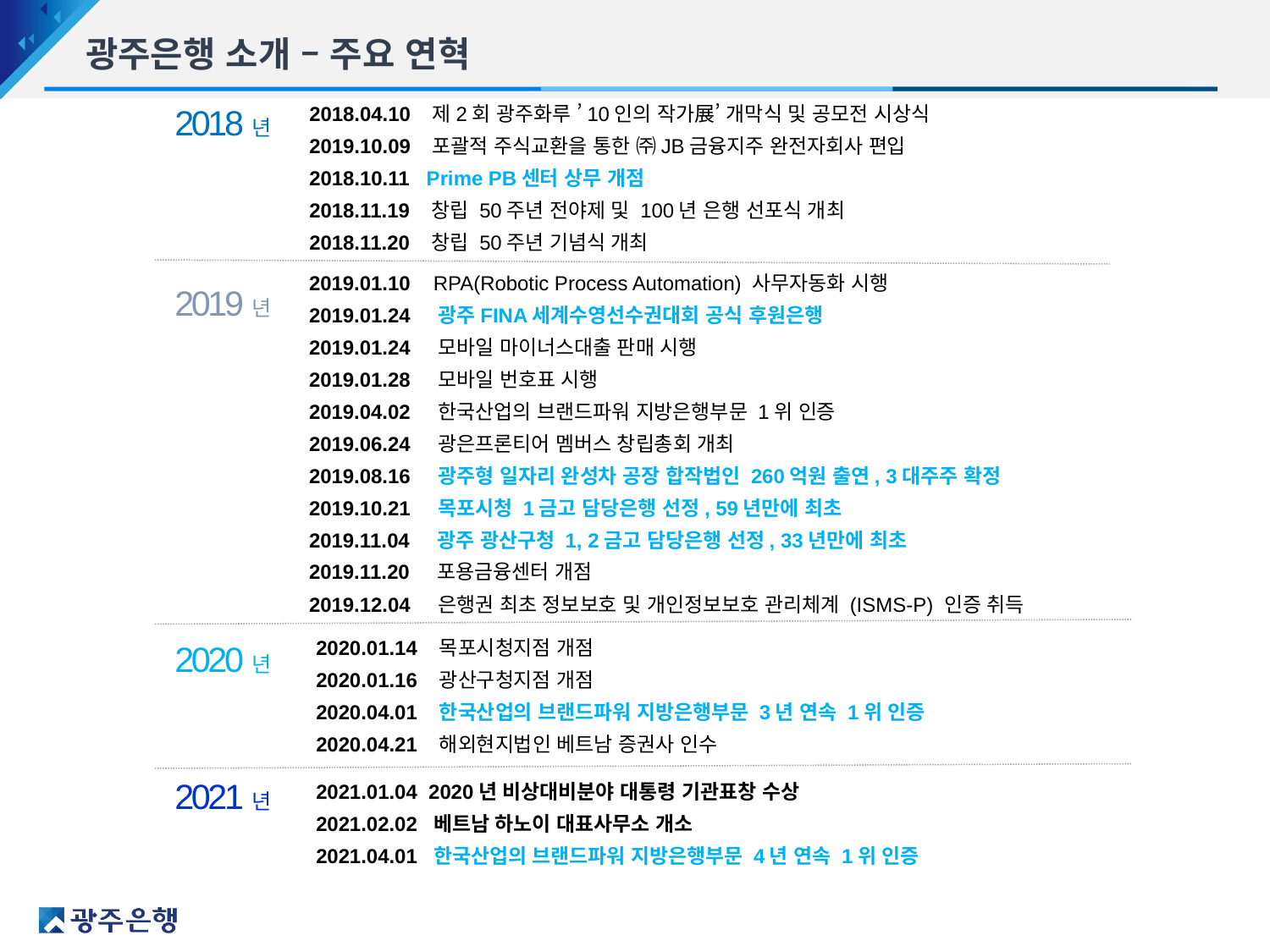

광주은행 소개 – 주요 연혁

2018년

2018.04.10   제2회 광주화루 ’10인의 작가展’ 개막식 및 공모전 시상식
2019.10.09   포괄적 주식교환을 통한 ㈜JB금융지주 완전자회사 편입
2018.10.11   Prime PB센터 상무 개점
2018.11.19   창립 50주년 전야제 및 100년 은행 선포식 개최
2018.11.20   창립 50주년 기념식 개최
2019.01.10    RPA(Robotic Process Automation) 사무자동화 시행
2019.01.24    광주FINA세계수영선수권대회 공식 후원은행
2019.01.24    모바일 마이너스대출 판매 시행
2019.01.28    모바일 번호표 시행
2019.04.02    한국산업의 브랜드파워 지방은행부문 1위 인증
2019.06.24    광은프론티어 멤버스 창립총회 개최
2019.08.16    광주형 일자리 완성차 공장 합작법인 260억원 출연, 3대주주 확정
2019.10.21    목포시청 1금고 담당은행 선정, 59년만에 최초
2019.11.04    광주 광산구청 1, 2금고 담당은행 선정, 33년만에 최초
2019.11.20    포용금융센터 개점
2019.12.04    은행권 최초 정보보호 및 개인정보보호 관리체계 (ISMS-P) 인증 취득
2019년
2020.01.14   목포시청지점 개점
2020.01.16   광산구청지점 개점
2020.04.01   한국산업의 브랜드파워 지방은행부문 3년 연속 1위 인증
2020.04.21   해외현지법인 베트남 증권사 인수
2020년
2021년
2021.01.04  2020년 비상대비분야 대통령 기관표창 수상
2021.02.02  베트남 하노이 대표사무소 개소
2021.04.01  한국산업의 브랜드파워 지방은행부문 4년 연속 1위 인증